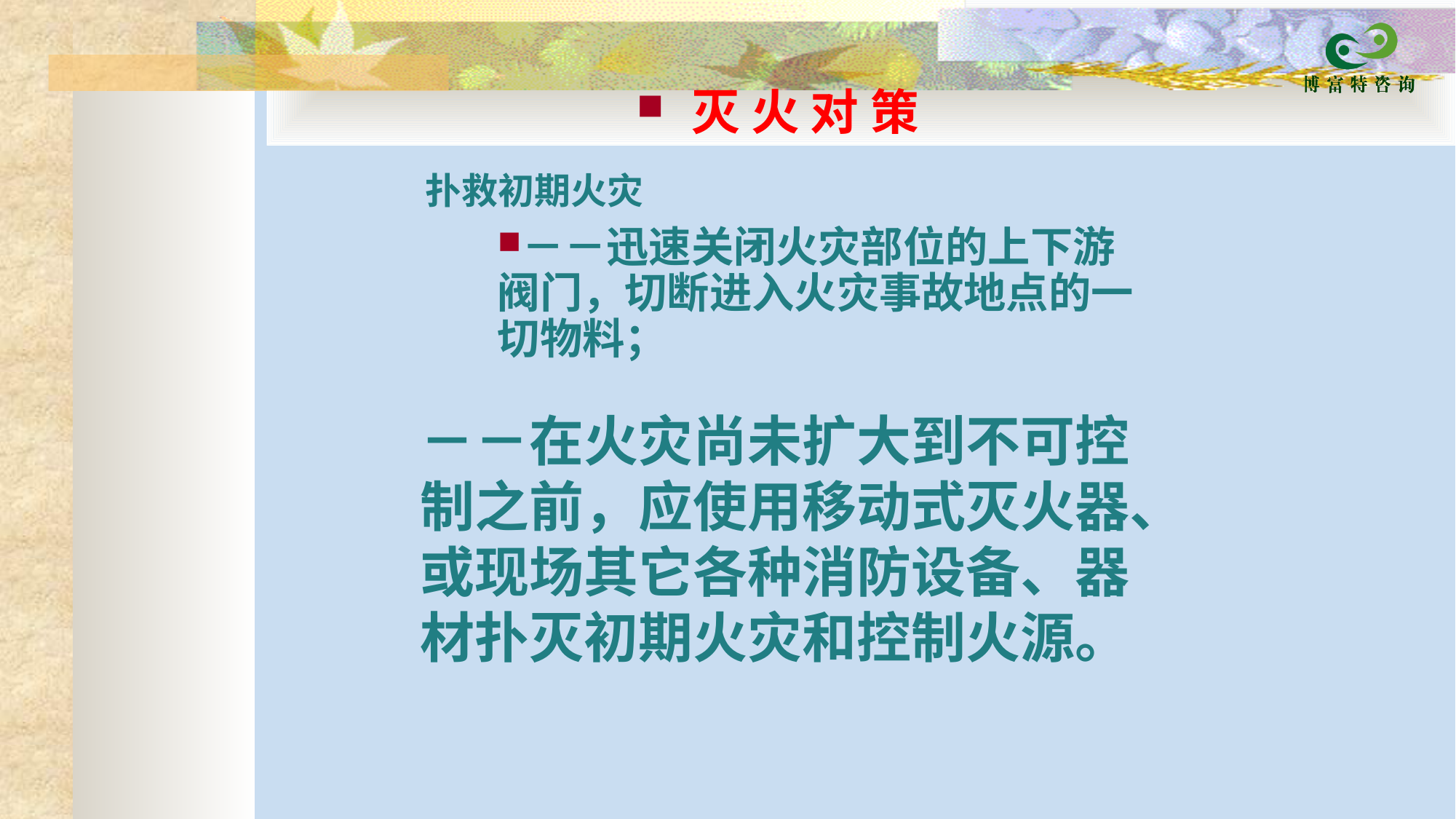

灭 火 对 策
扑救初期火灾
－－迅速关闭火灾部位的上下游阀门，切断进入火灾事故地点的一切物料；
－－在火灾尚未扩大到不可控制之前，应使用移动式灭火器、或现场其它各种消防设备、器材扑灭初期火灾和控制火源。